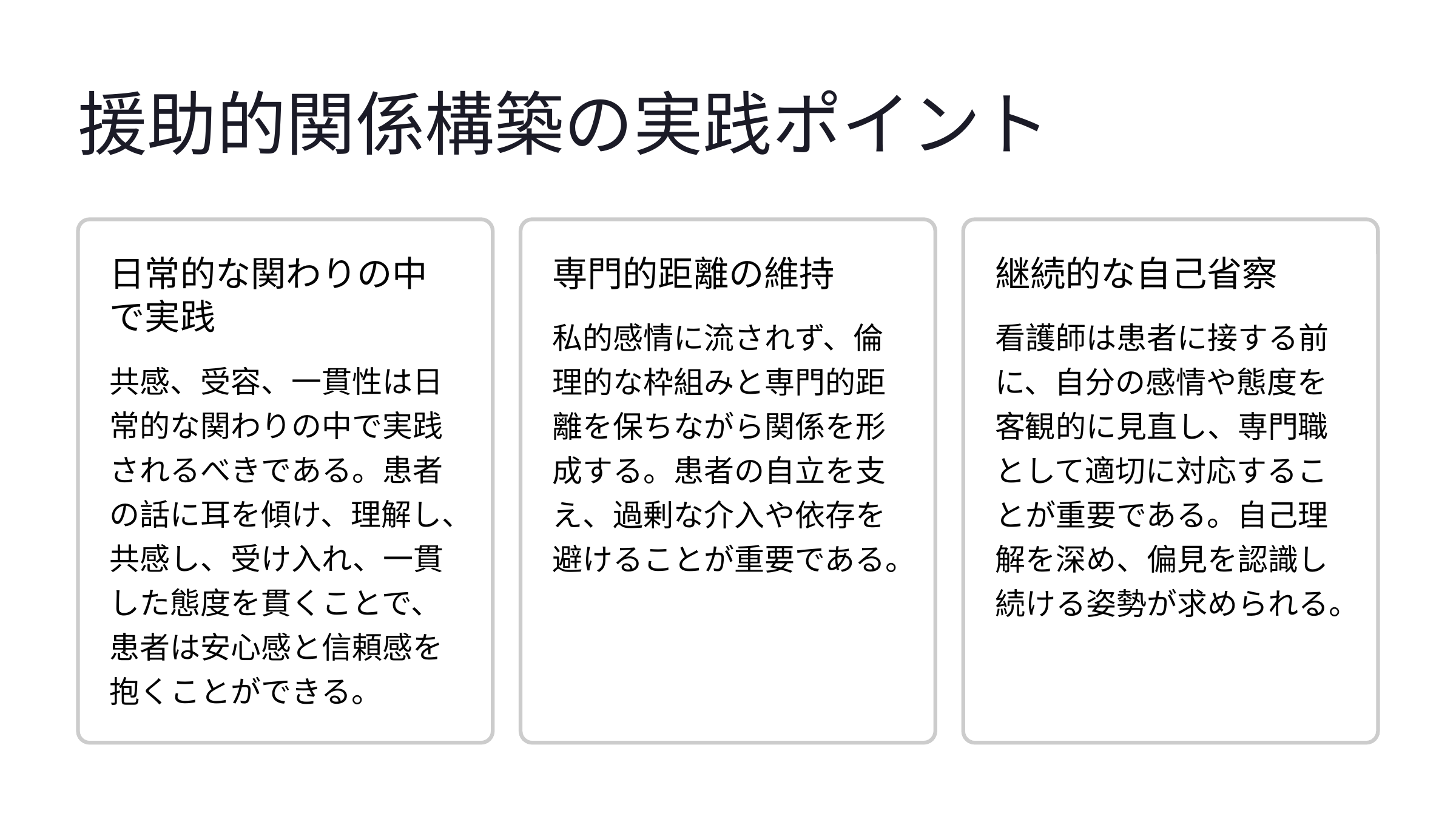

援助的関係構築の実践ポイント

日常的な関わりの中で実践
専門的距離の維持
継続的な自己省察
私的感情に流されず、倫理的な枠組みと専門的距離を保ちながら関係を形成する。患者の自立を支え、過剰な介入や依存を避けることが重要である。
看護師は患者に接する前に、自分の感情や態度を客観的に見直し、専門職として適切に対応することが重要である。自己理解を深め、偏見を認識し続ける姿勢が求められる。
共感、受容、一貫性は日常的な関わりの中で実践されるべきである。患者の話に耳を傾け、理解し、共感し、受け入れ、一貫した態度を貫くことで、患者は安心感と信頼感を抱くことができる。